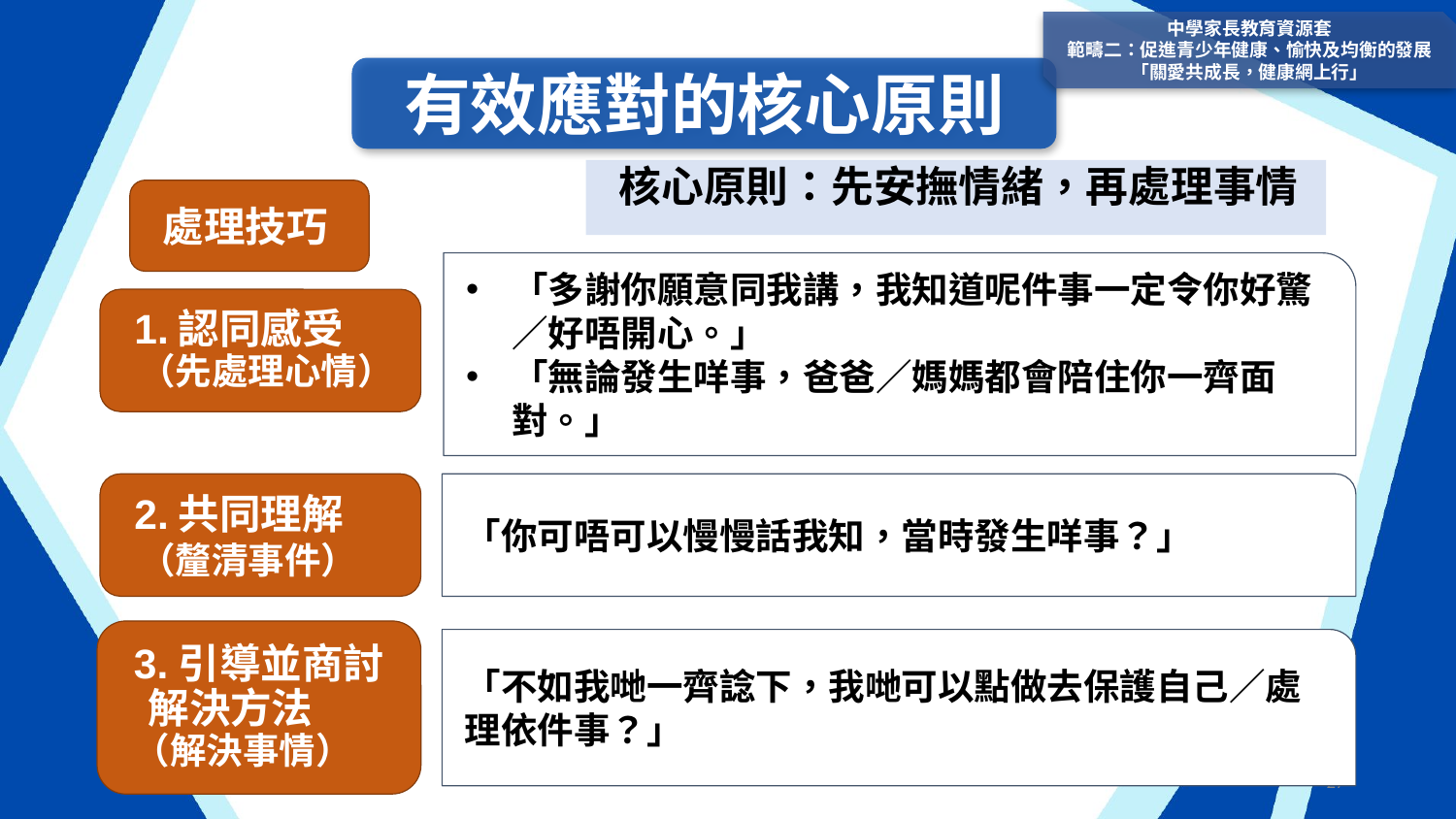

中學家長教育資源套
範疇二：促進青少年健康、愉快及均衡的發展
「關愛共成長，健康網上行」
有效應對的核心原則
核心原則：先安撫情緒，再處理事情

處理技巧
「多謝你願意同我講，我知道呢件事一定令你好驚／好唔開心。」
「無論發生咩事，爸爸／媽媽都會陪住你一齊面對。」
1.認同感受
（先處理心情）
2.共同理解
（釐清事件）
「你可唔可以慢慢話我知，當時發生咩事？」
3.引導並商討   解決方法
（解決事情）
「不如我哋一齊諗下，我哋可以點做去保護自己／處理依件事？」
27